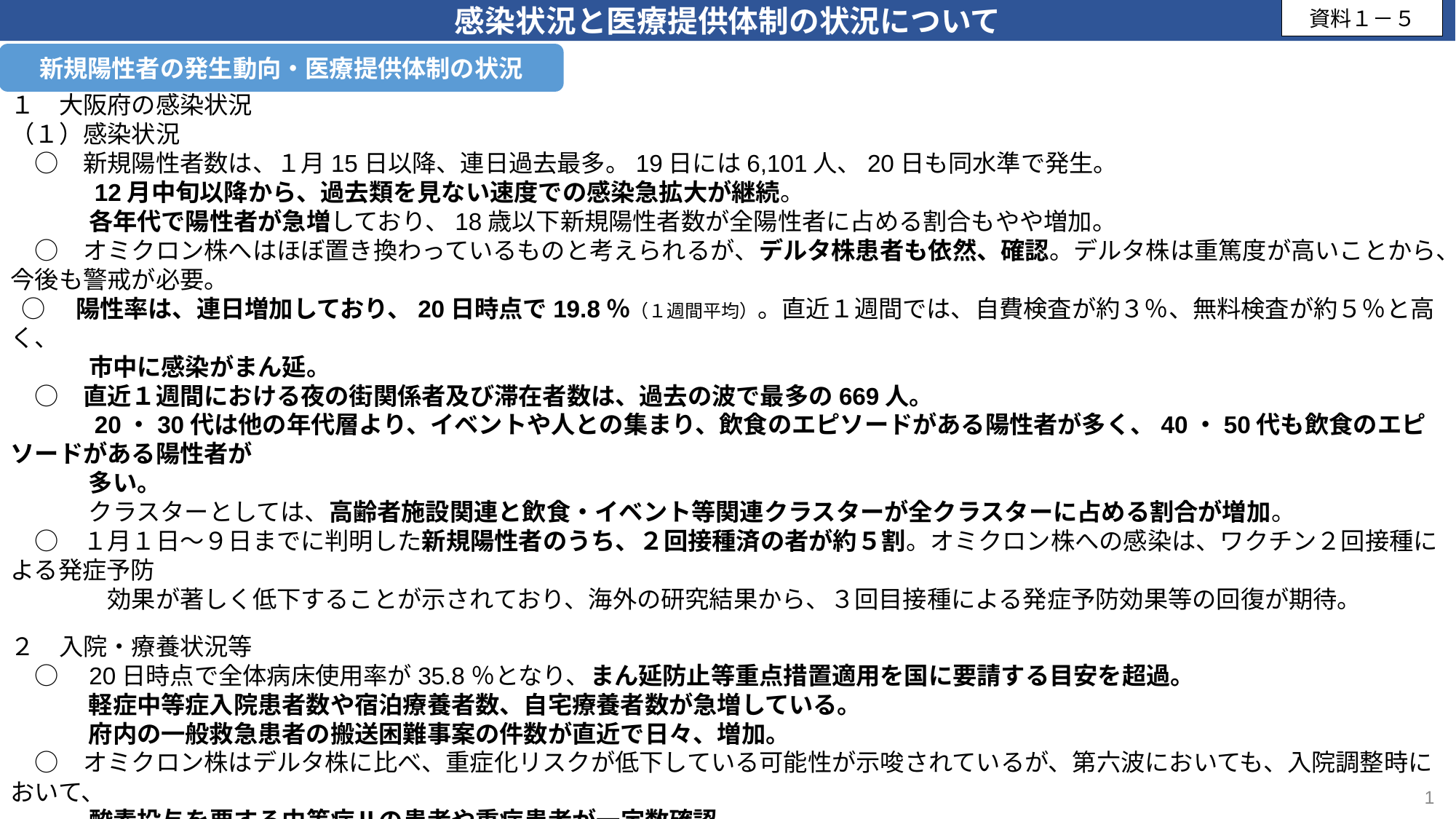

感染状況と医療提供体制の状況について
資料１－５
新規陽性者の発生動向・医療提供体制の状況

１　大阪府の感染状況
（１）感染状況
　○　新規陽性者数は、１月15日以降、連日過去最多。19日には6,101人、20日も同水準で発生。
　　　 12月中旬以降から、過去類を見ない速度での感染急拡大が継続。
　　　 各年代で陽性者が急増しており、18歳以下新規陽性者数が全陽性者に占める割合もやや増加。
　○　オミクロン株へはほぼ置き換わっているものと考えられるが、デルタ株患者も依然、確認。デルタ株は重篤度が高いことから、今後も警戒が必要。
  ○　陽性率は、連日増加しており、20日時点で19.8％（１週間平均）。直近１週間では、自費検査が約３％、無料検査が約５％と高く、
　　　 市中に感染がまん延。
　○　直近１週間における夜の街関係者及び滞在者数は、過去の波で最多の669人。
　　　 20・30代は他の年代層より、イベントや人との集まり、飲食のエピソードがある陽性者が多く、40・50代も飲食のエピソードがある陽性者が
　　　 多い。
　　　 クラスターとしては、高齢者施設関連と飲食・イベント等関連クラスターが全クラスターに占める割合が増加。
　○　１月１日～９日までに判明した新規陽性者のうち、２回接種済の者が約５割。オミクロン株への感染は、ワクチン２回接種による発症予防
　　　　効果が著しく低下することが示されており、海外の研究結果から、３回目接種による発症予防効果等の回復が期待。

２　入院・療養状況等
　○　20日時点で全体病床使用率が35.8％となり、まん延防止等重点措置適用を国に要請する目安を超過。
　　　 軽症中等症入院患者数や宿泊療養者数、自宅療養者数が急増している。
　　　 府内の一般救急患者の搬送困難事案の件数が直近で日々、増加。
　○　オミクロン株はデルタ株に比べ、重症化リスクが低下している可能性が示唆されているが、第六波においても、入院調整時において、
　　　 酸素投与を要する中等症Ⅱの患者や重症患者が一定数確認。
　○　重症者数については、現時点では、第五波と比べて増加が抑えられており、重症化率は、第五波が1.0％のところ、第六波は0.05％。
　　　 死亡率についても、第五波が0.4％のところ、第六波は0.03％（重症化率、死亡率ともに、今後、新規陽性者数の推移等により変動）。
　○　１月７日に入院対象を中等症以上や重症化リスクが高く症状のある方とし、入院率は4.1％（20日時点）。
　○　１月23日もしくは24日に全体病床使用率が「非常事態」（赤信号点灯）の目安に到達する見込み。
1